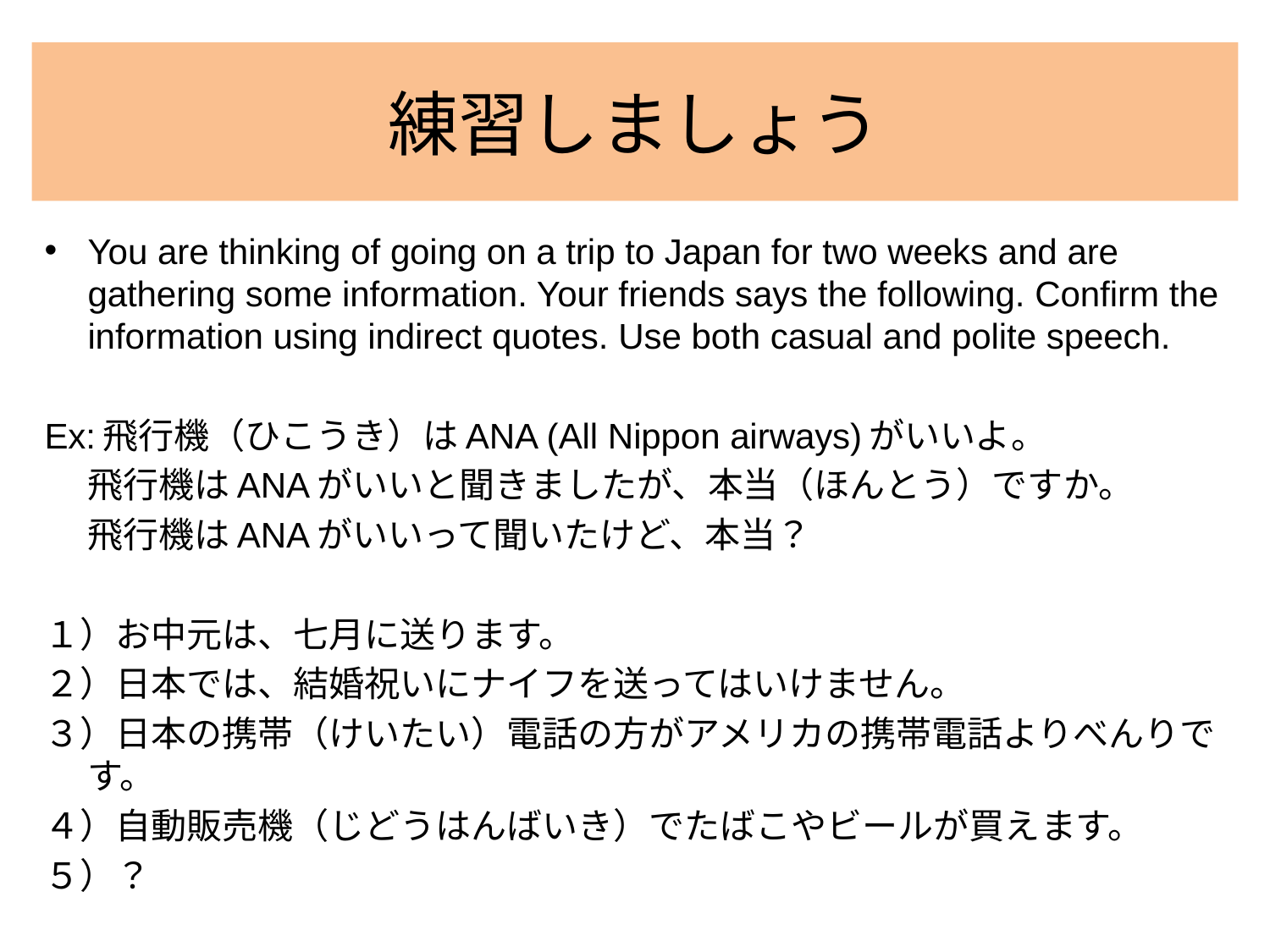

# 練習しましょう
You are thinking of going on a trip to Japan for two weeks and are gathering some information. Your friends says the following. Confirm the information using indirect quotes. Use both casual and polite speech.

Ex:飛行機（ひこうき）はANA (All Nippon airways)がいいよ。
	飛行機はANAがいいと聞きましたが、本当（ほんとう）ですか。
　	飛行機はANAがいいって聞いたけど、本当？

１）お中元は、七月に送ります。
２）日本では、結婚祝いにナイフを送ってはいけません。
３）日本の携帯（けいたい）電話の方がアメリカの携帯電話よりべんりです。
４）自動販売機（じどうはんばいき）でたばこやビールが買えます。
５）？